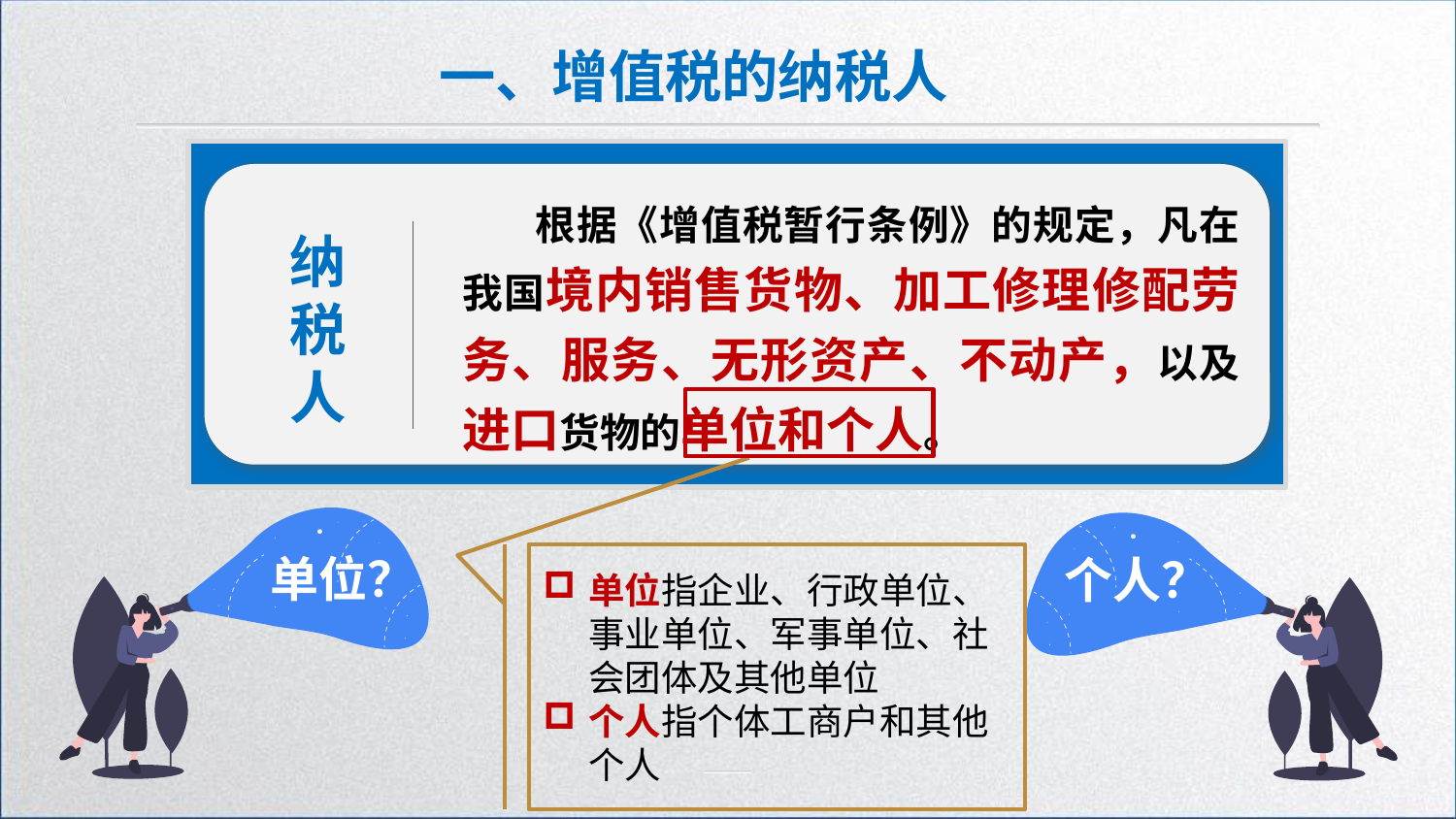

一、增值税的纳税人

根据《增值税暂行条例》的规定，凡在我国境内销售货物、加工修理修配劳务、服务、无形资产、不动产，以及进口货物的单位和个人。
纳
税
人

单位？

个人？
单位指企业、行政单位、事业单位、军事单位、社会团体及其他单位
个人指个体工商户和其他个人